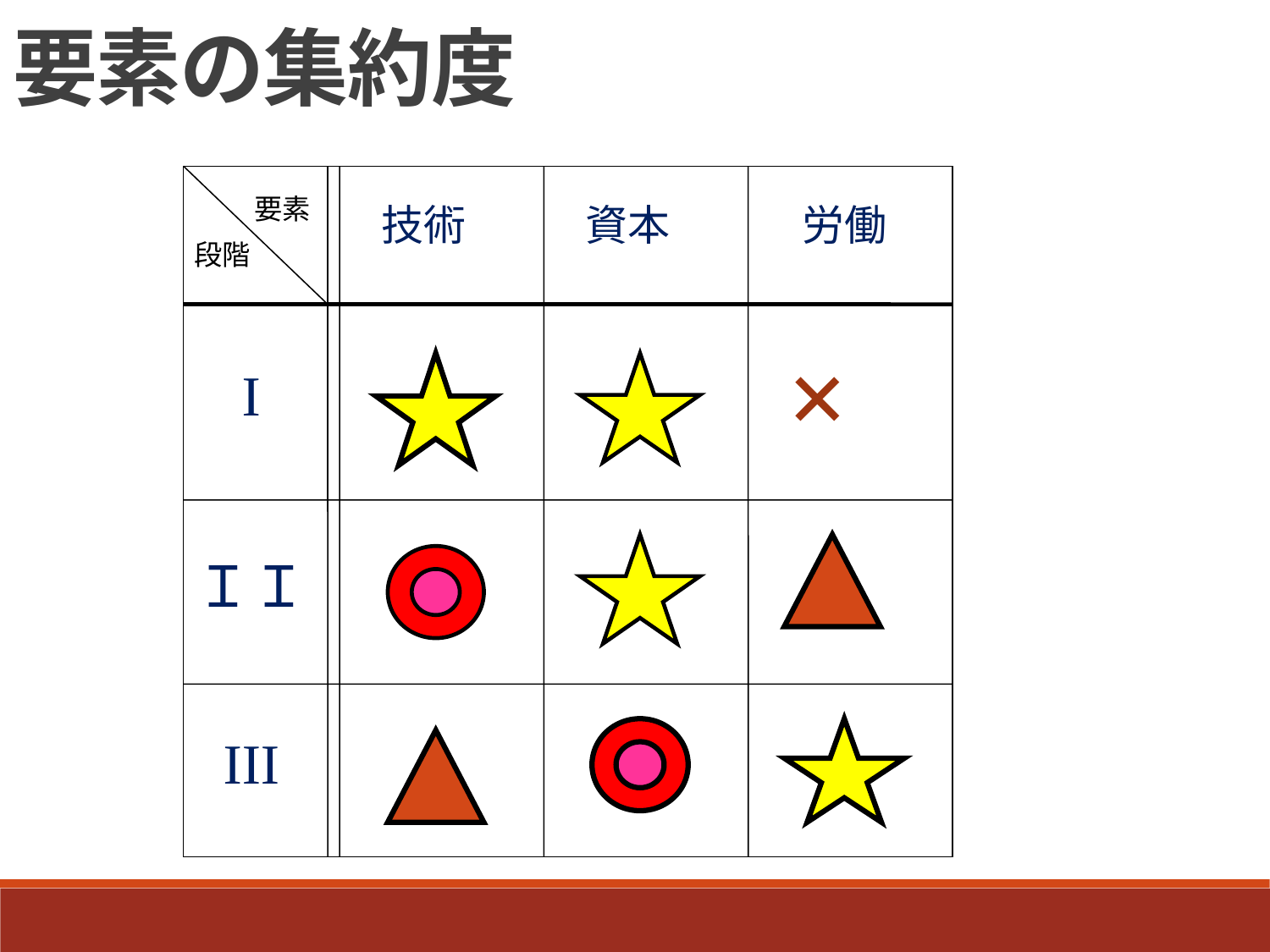

要素の集約度

要素
技術
資本
労働
段階

×
I

ＩＩ

III